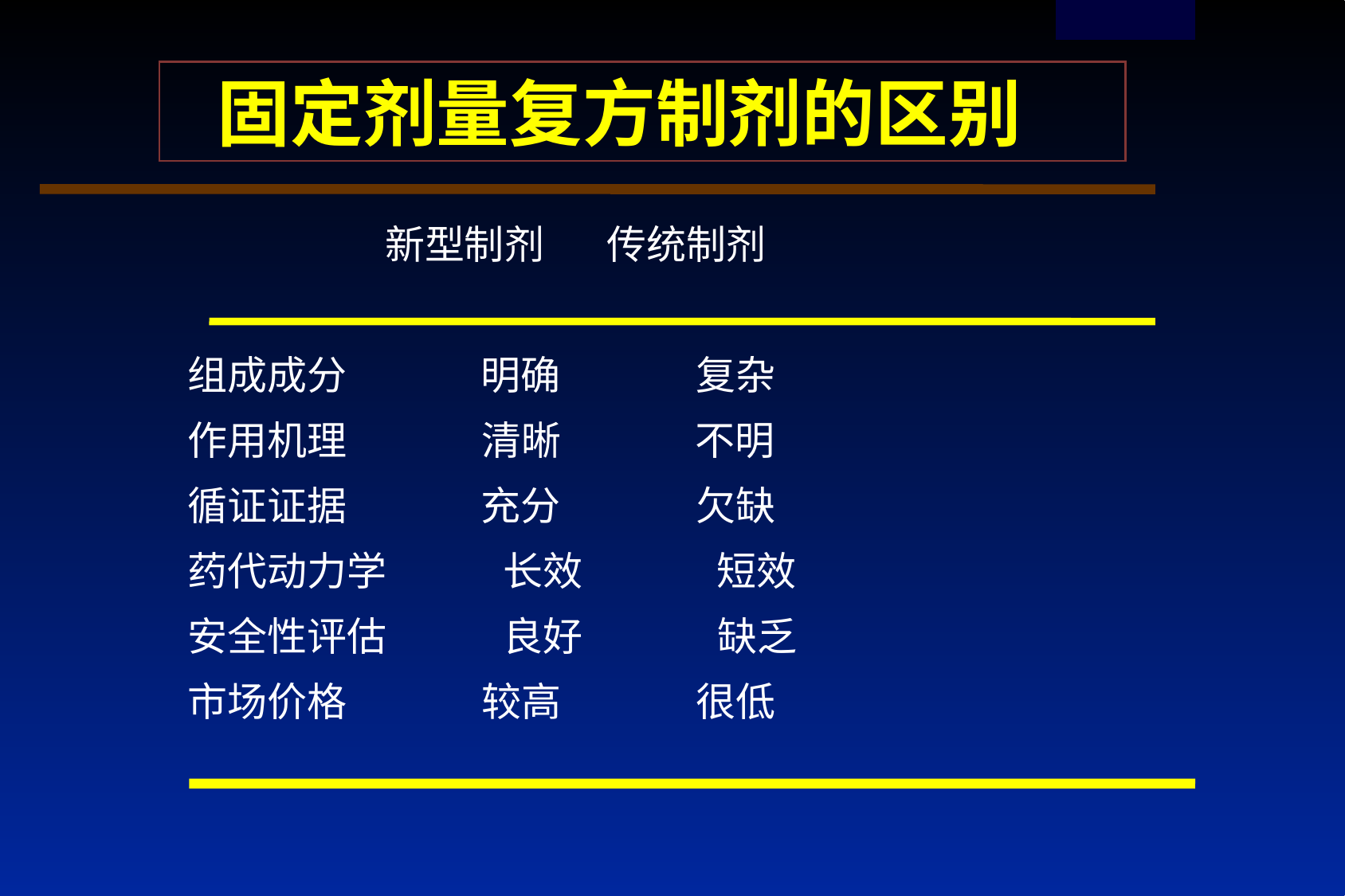

固定剂量复方制剂的区别

                         新型制剂       传统制剂

   组成成分               明确               复杂
   作用机理               清晰               不明
   循证证据               充分               欠缺
   药代动力学             长效               短效
   安全性评估             良好               缺乏
   市场价格               较高               很低